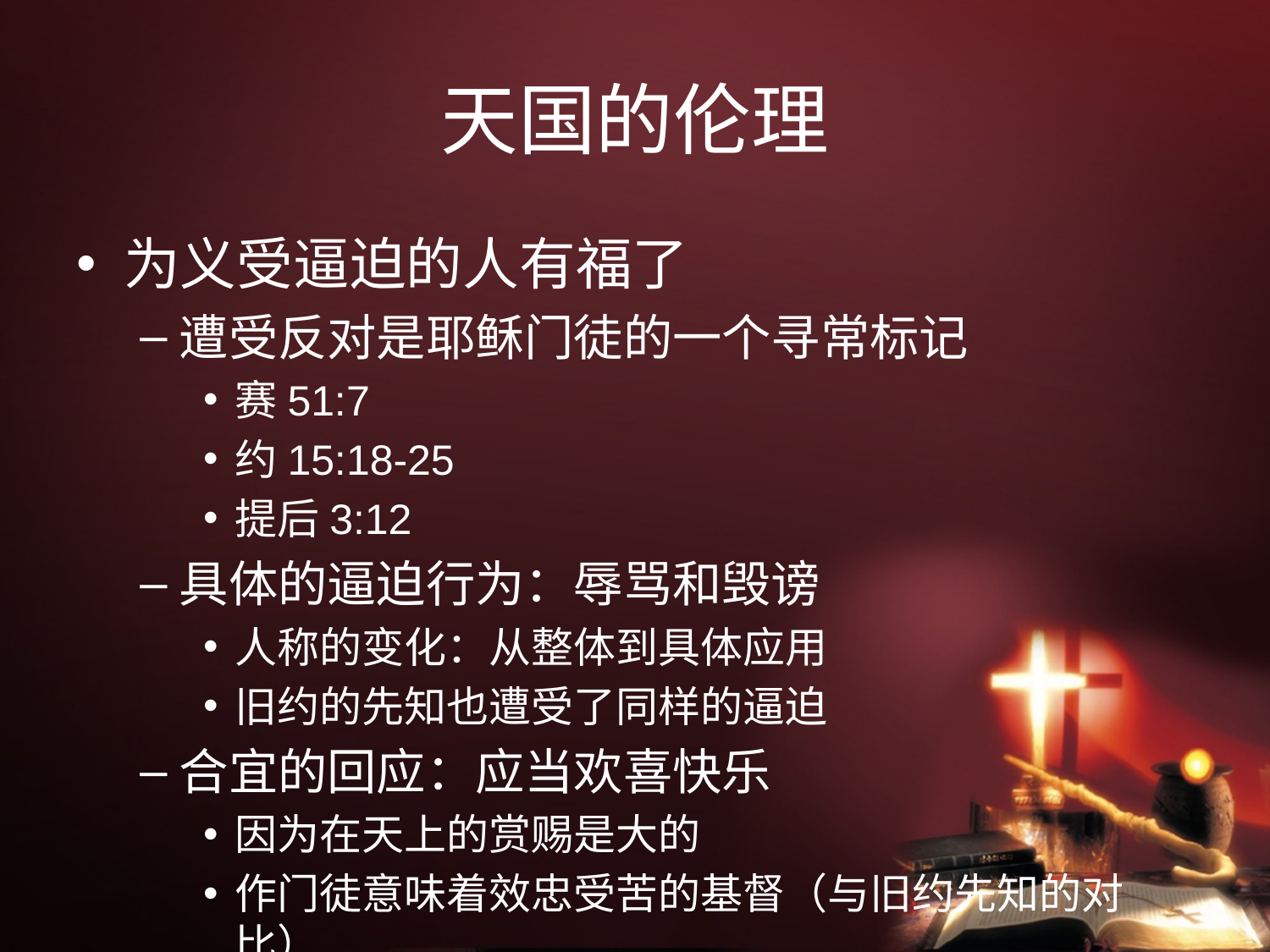

# 天国的伦理
为义受逼迫的人有福了
遭受反对是耶稣门徒的一个寻常标记
赛51:7
约15:18-25
提后3:12
具体的逼迫行为：辱骂和毁谤
人称的变化：从整体到具体应用
旧约的先知也遭受了同样的逼迫
合宜的回应：应当欢喜快乐
因为在天上的赏赐是大的
作门徒意味着效忠受苦的基督（与旧约先知的对比）